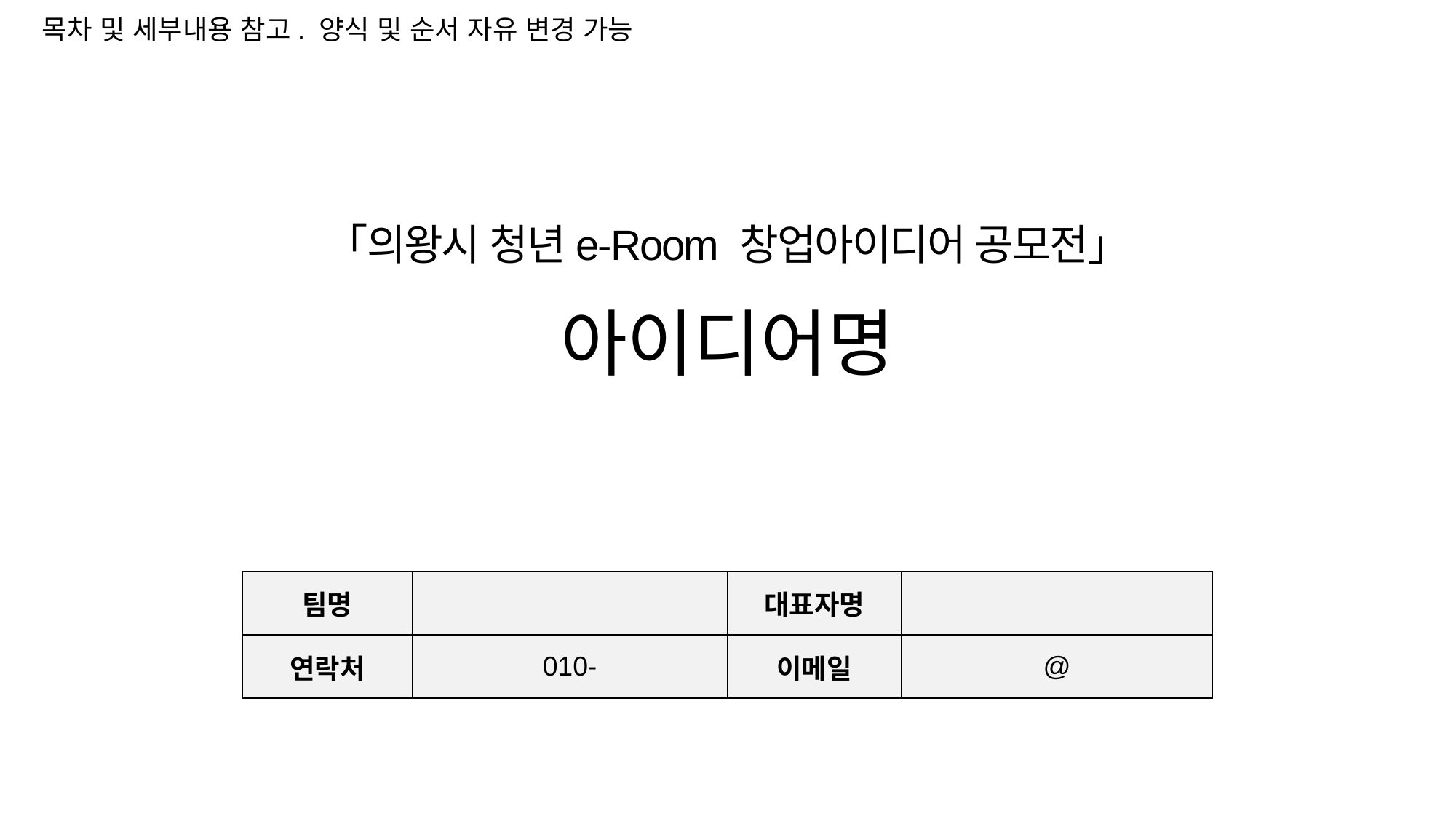

목차 및 세부내용 참고. 양식 및 순서 자유 변경 가능
「의왕시 청년e-Room 창업아이디어 공모전」
아이디어명
| 팀명 |  | 대표자명 |  |
| --- | --- | --- | --- |
| 연락처 | 010- | 이메일 | @ |